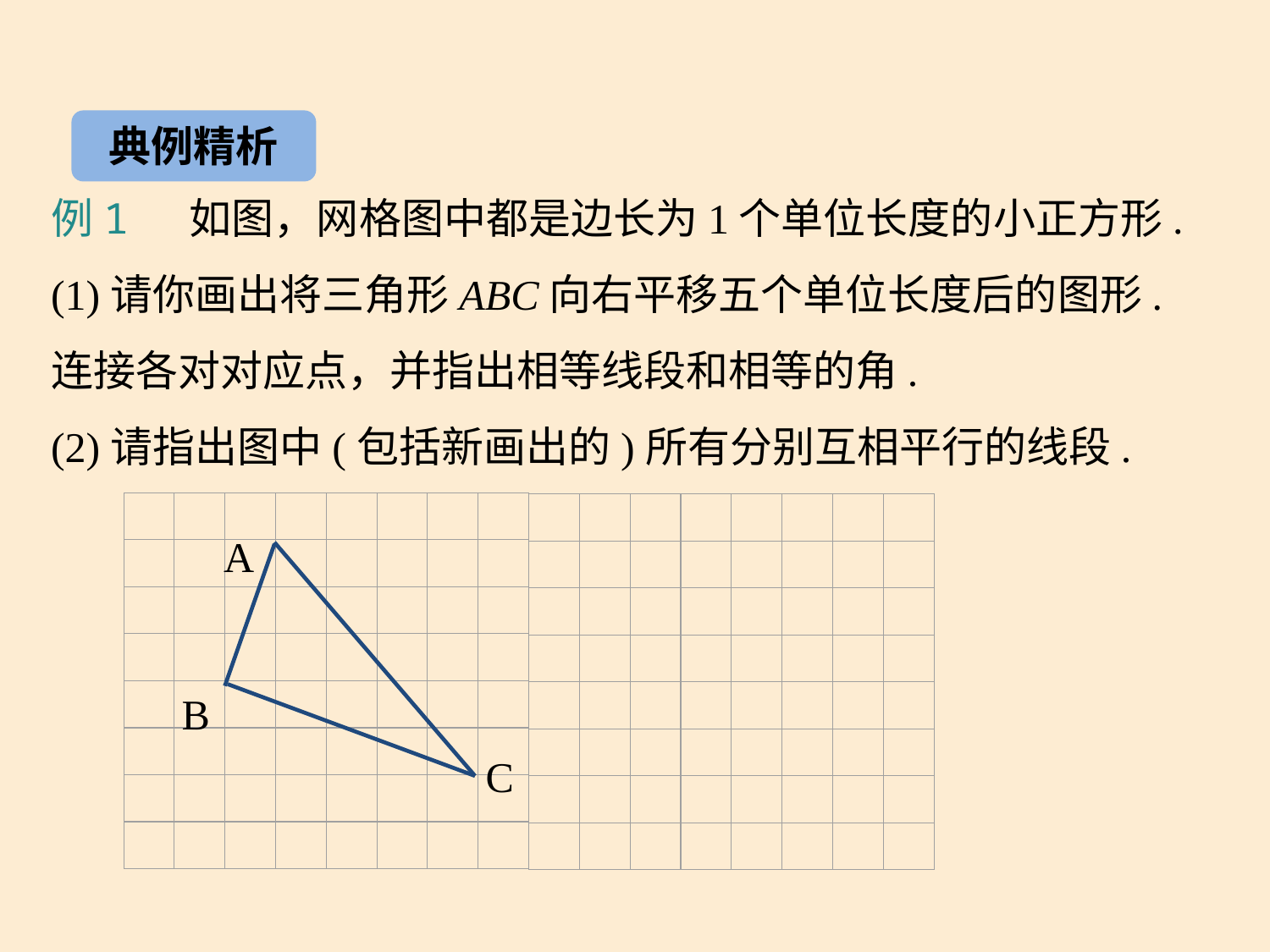

典例精析
例1  如图，网格图中都是边长为1个单位长度的小正方形.
(1)请你画出将三角形ABC向右平移五个单位长度后的图形.连接各对对应点，并指出相等线段和相等的角.
(2)请指出图中(包括新画出的)所有分别互相平行的线段.

A
B
C